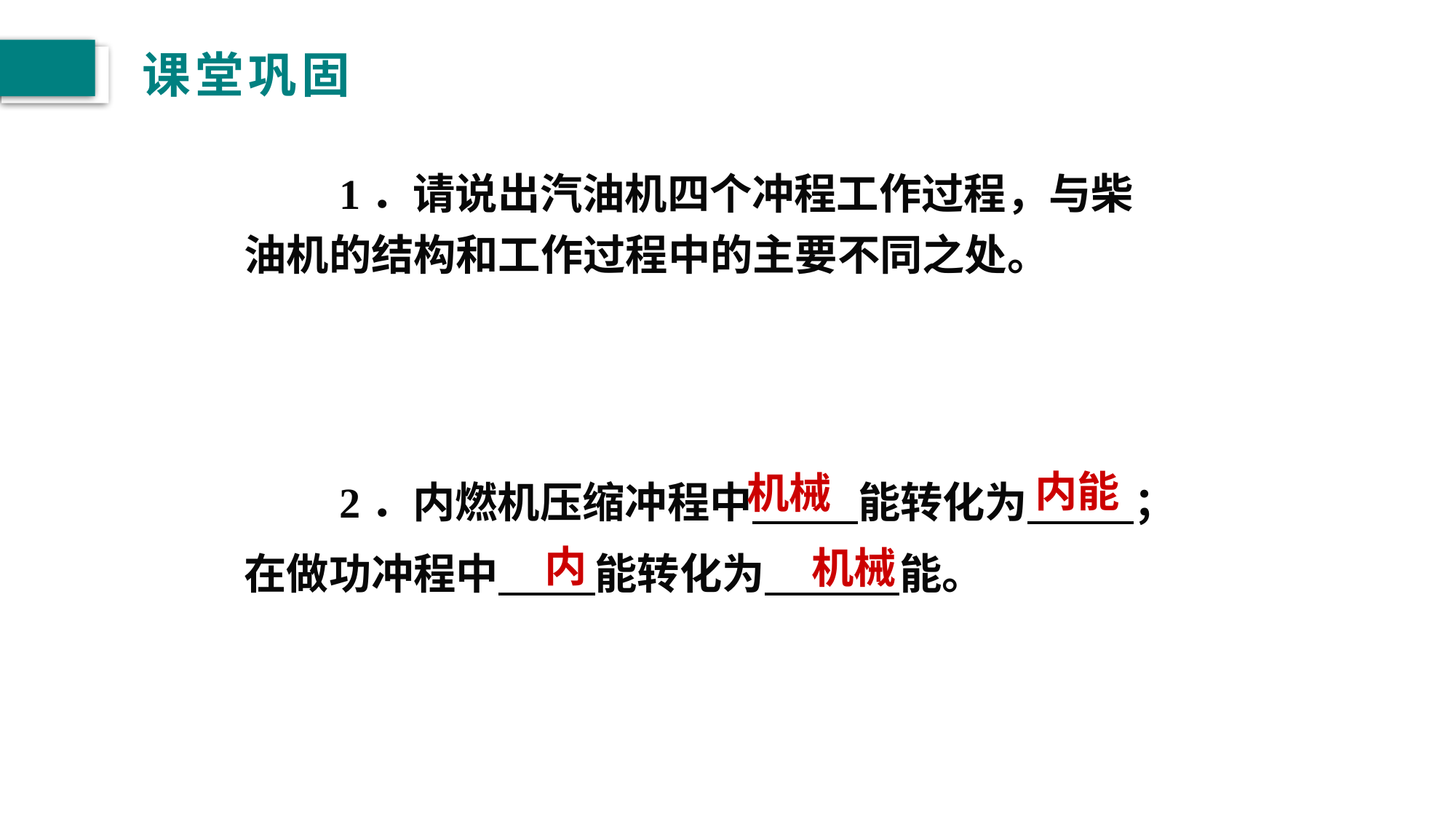

# 课堂巩固
　　1．请说出汽油机四个冲程工作过程，与柴油机的结构和工作过程中的主要不同之处。
　　2．内燃机压缩冲程中           能转化为           ；
在做功冲程中          能转化为              能。
内能
机械
内
机械